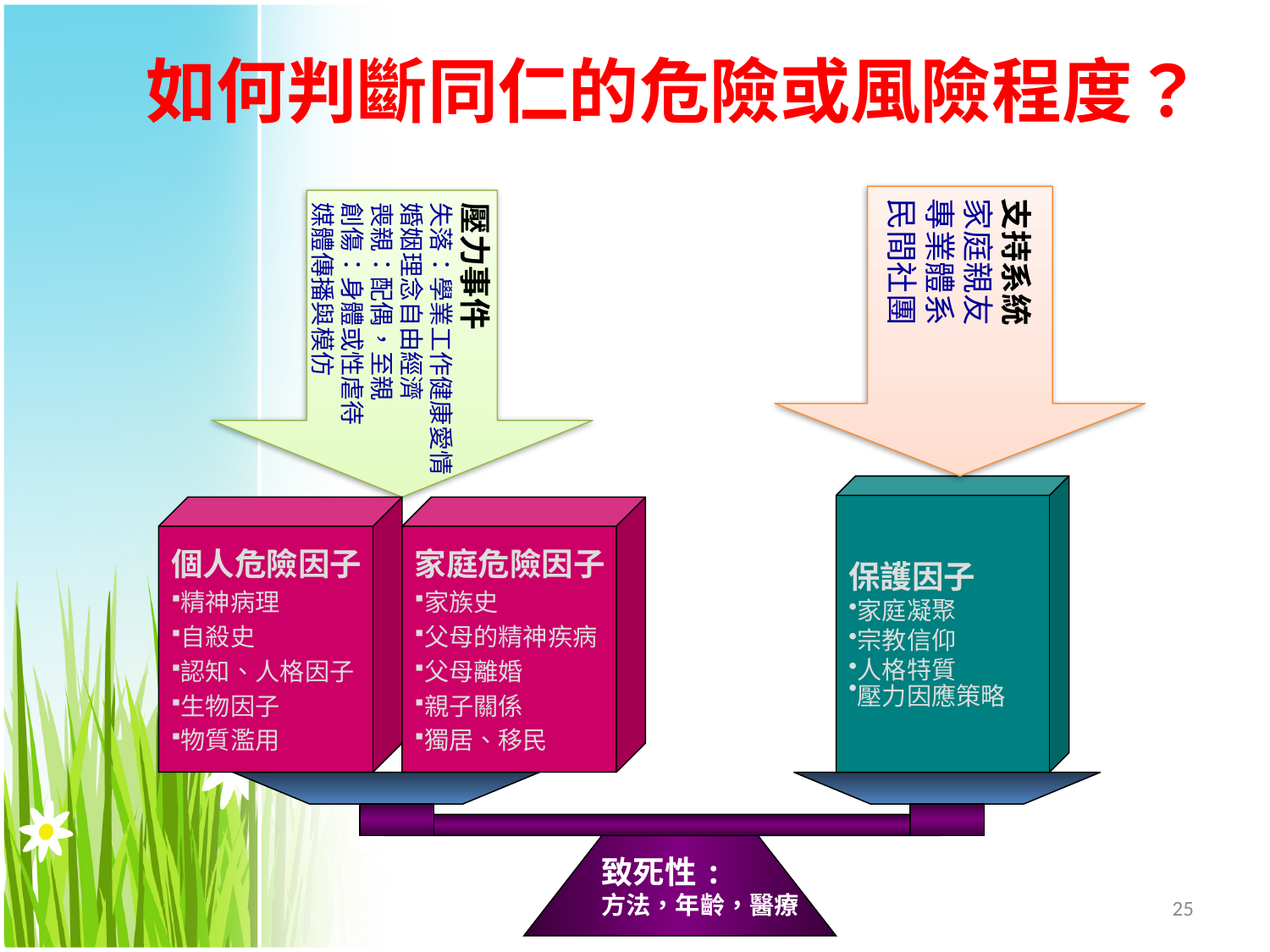

# 如何判斷同仁的危險或風險程度？
支持系統
家庭親友
專業體系
民間社團
壓力事件
失落：學業工作健康愛情
婚姻理念自由經濟
喪親：配偶，至親
創傷：身體或性虐待
媒體傳播與模仿
保護因子
家庭凝聚
宗教信仰
人格特質
壓力因應策略
個人危險因子
精神病理
自殺史
認知、人格因子
生物因子
物質濫用
家庭危險因子
家族史
父母的精神疾病
父母離婚
親子關係
獨居、移民

致死性:
方法，年齡，醫療
25